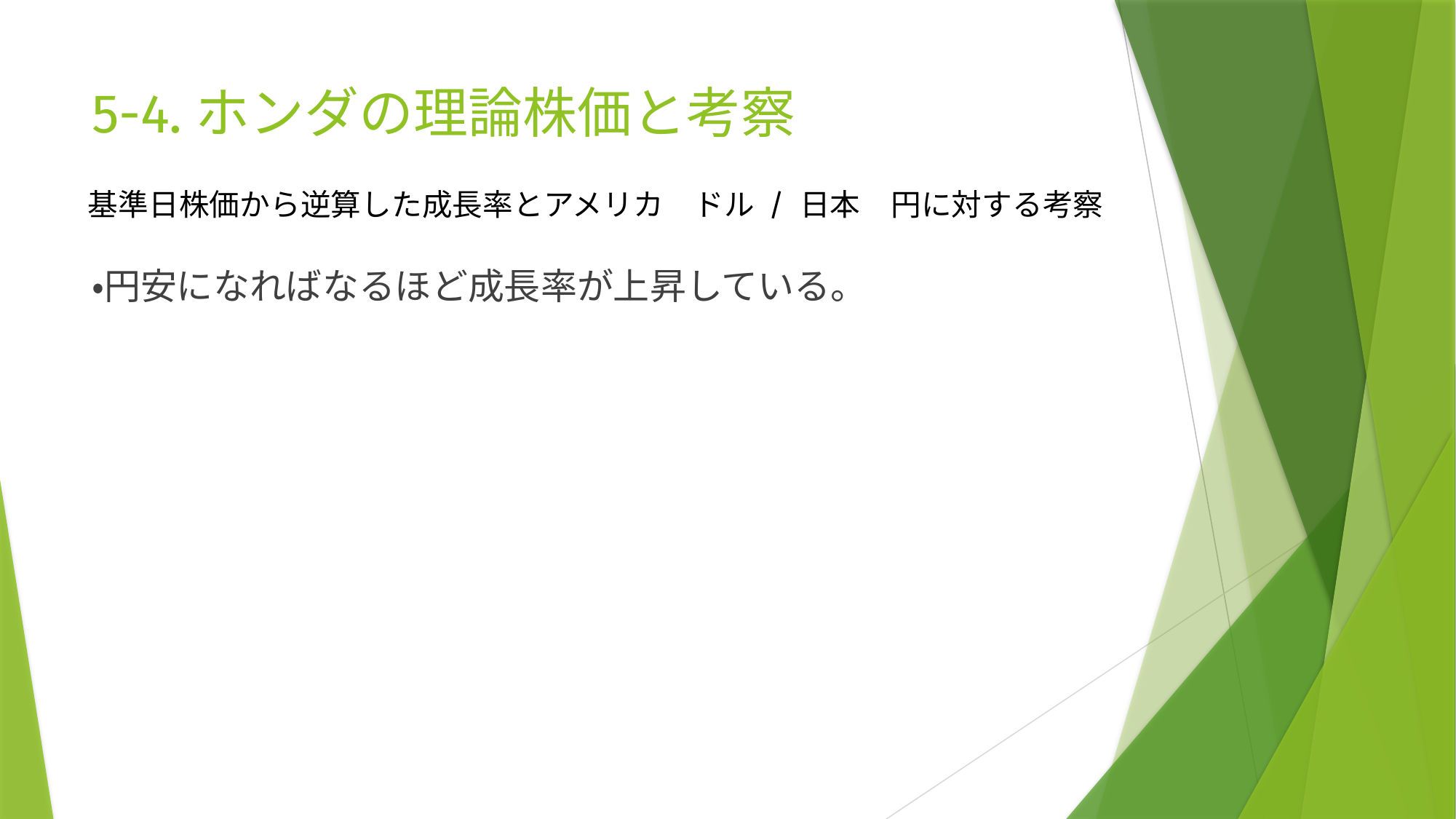

# 5-4.ホンダの理論株価と考察
基準日株価から逆算した成長率とアメリカ　ドル / 日本　円に対する考察
・円安になればなるほど成長率が上昇している。